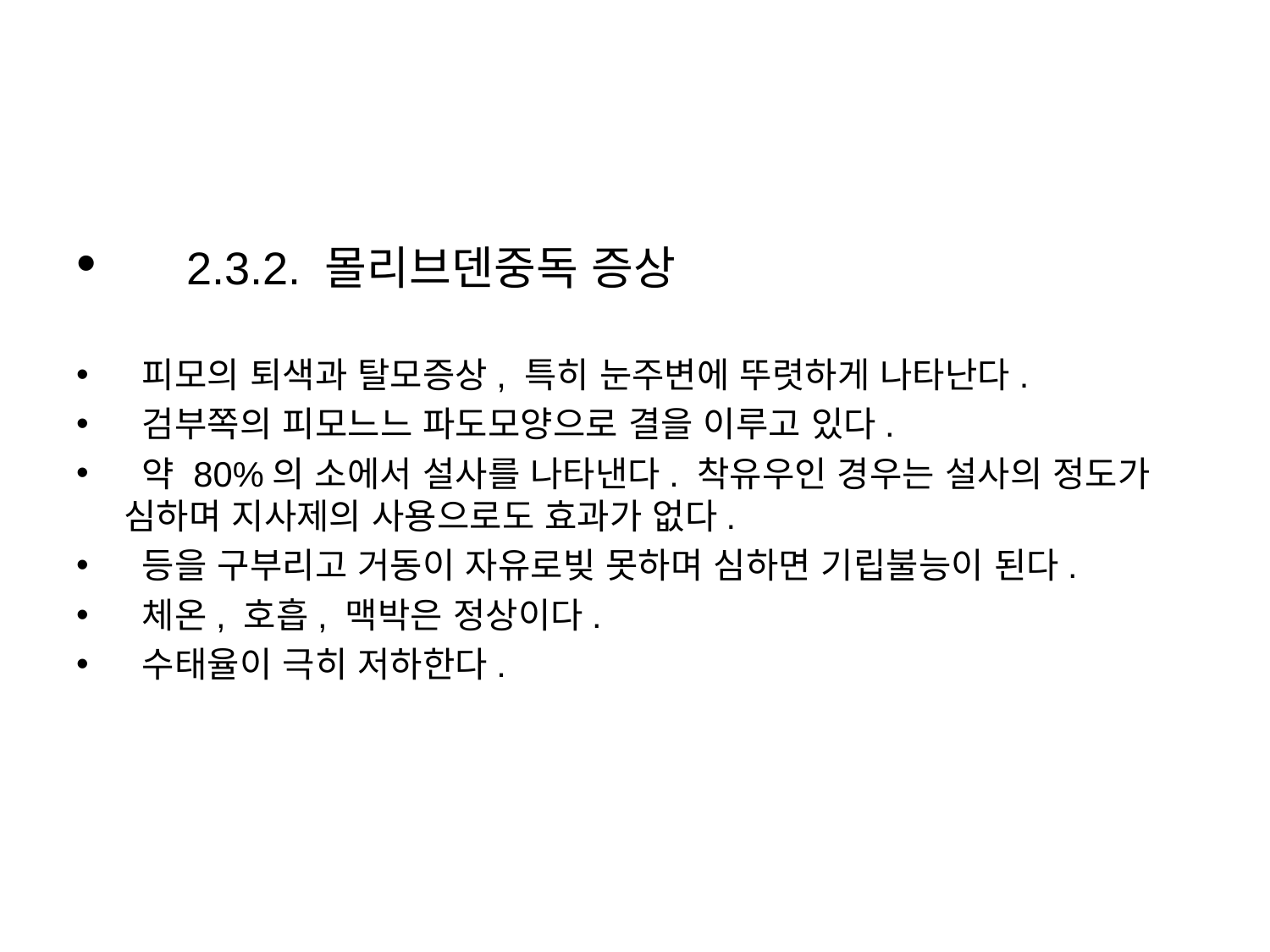

2.3.2. 몰리브덴중독 증상

 피모의 퇴색과 탈모증상, 특히 눈주변에 뚜렷하게 나타난다.
 검부쪽의 피모느느 파도모양으로 결을 이루고 있다.
 약 80%의 소에서 설사를 나타낸다. 착유우인 경우는 설사의 정도가     심하며 지사제의 사용으로도 효과가 없다.
 등을 구부리고 거동이 자유로빚 못하며 심하면 기립불능이 된다.
 체온, 호흡, 맥박은 정상이다.
 수태율이 극히 저하한다.